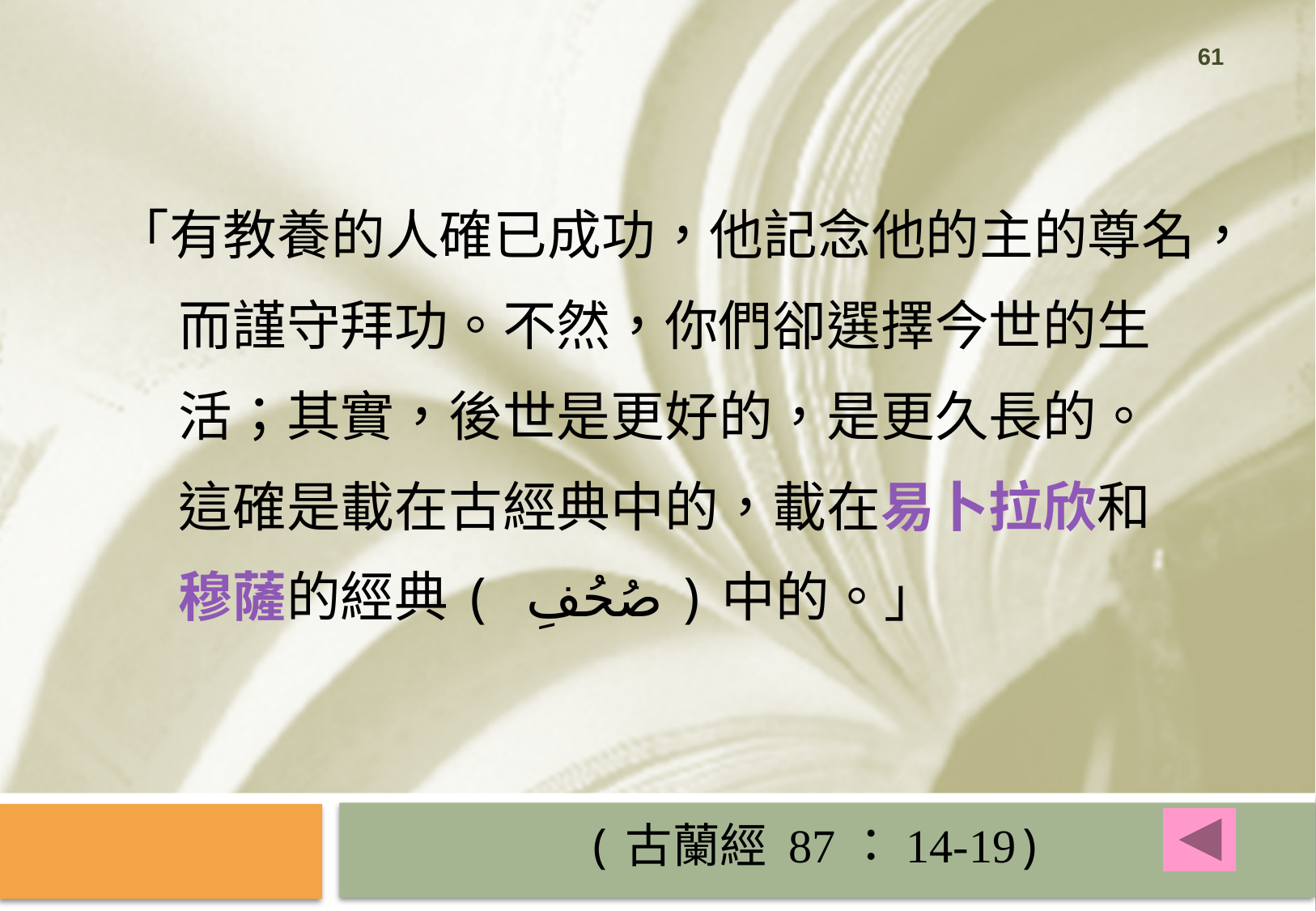

61
「有教養的人確已成功，他記念他的主的尊名，而謹守拜功。不然，你們卻選擇今世的生活；其實，後世是更好的，是更久長的。這確是載在古經典中的，載在易卜拉欣和穆薩的經典( صُحُفِ )中的。」
(古蘭經 87：14-19)